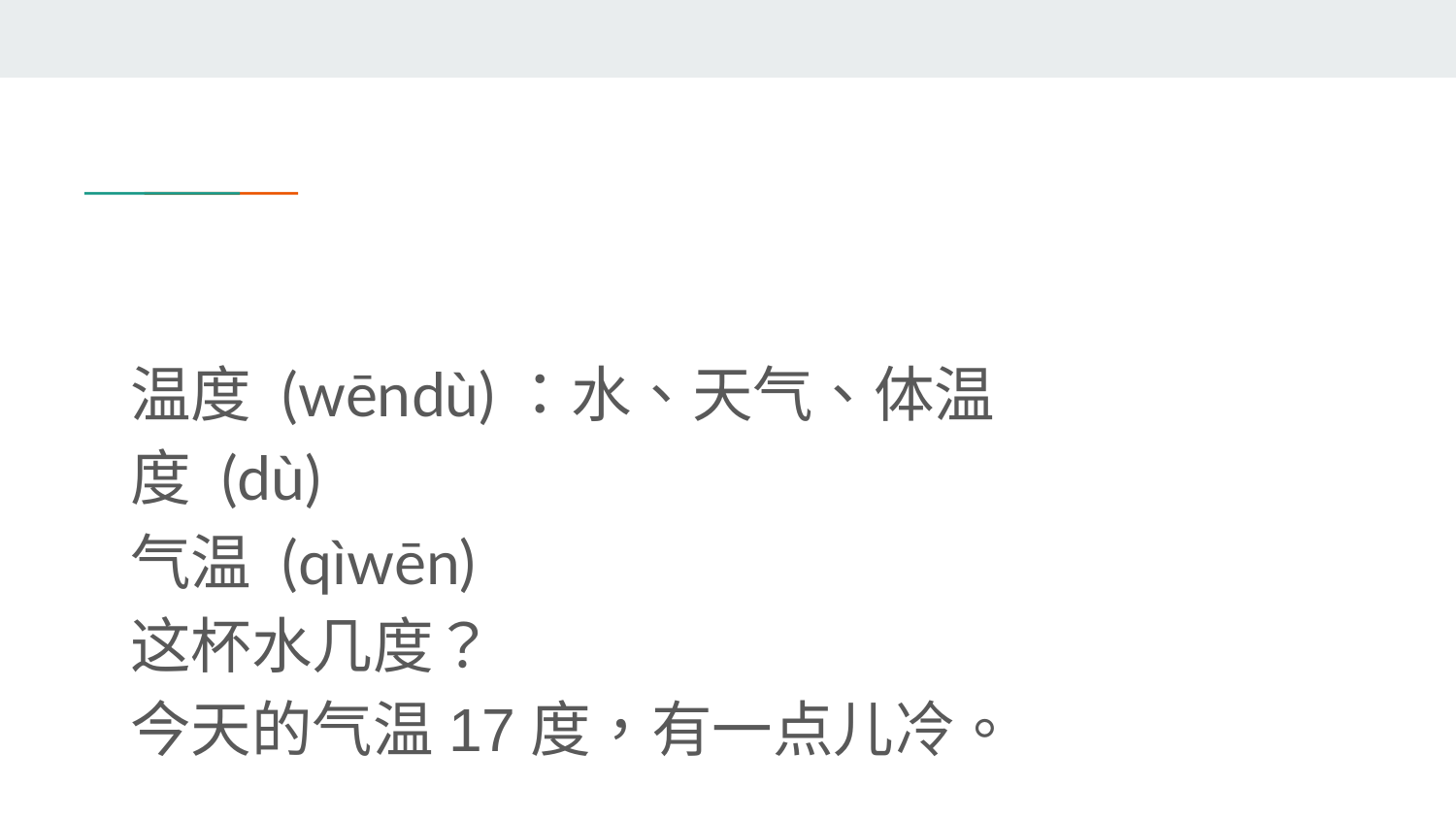

#
温度 (wēndù)：水、天气​​​、体温
度 (dù)
气温 (qìwēn)
这杯水几度？
今天的气温17度，有一点儿冷。

​​​​